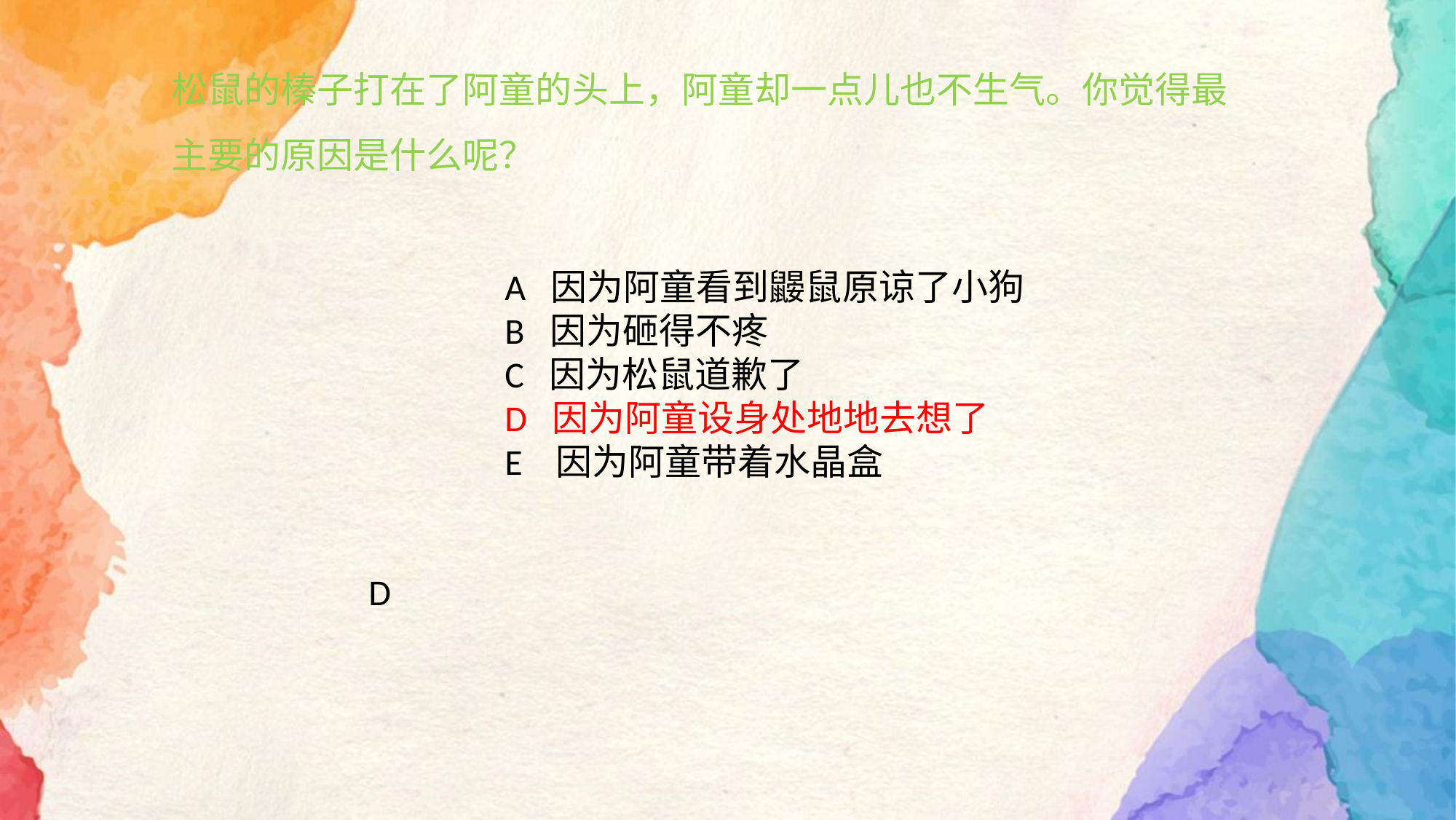

松鼠的榛子打在了阿童的头上，阿童却一点儿也不生气。你觉得最主要的原因是什么呢？
A  因为阿童看到鼹鼠原谅了小狗
B  因为砸得不疼
C  因为松鼠道歉了
D  因为阿童设身处地地去想了
E   因为阿童带着水晶盒

D